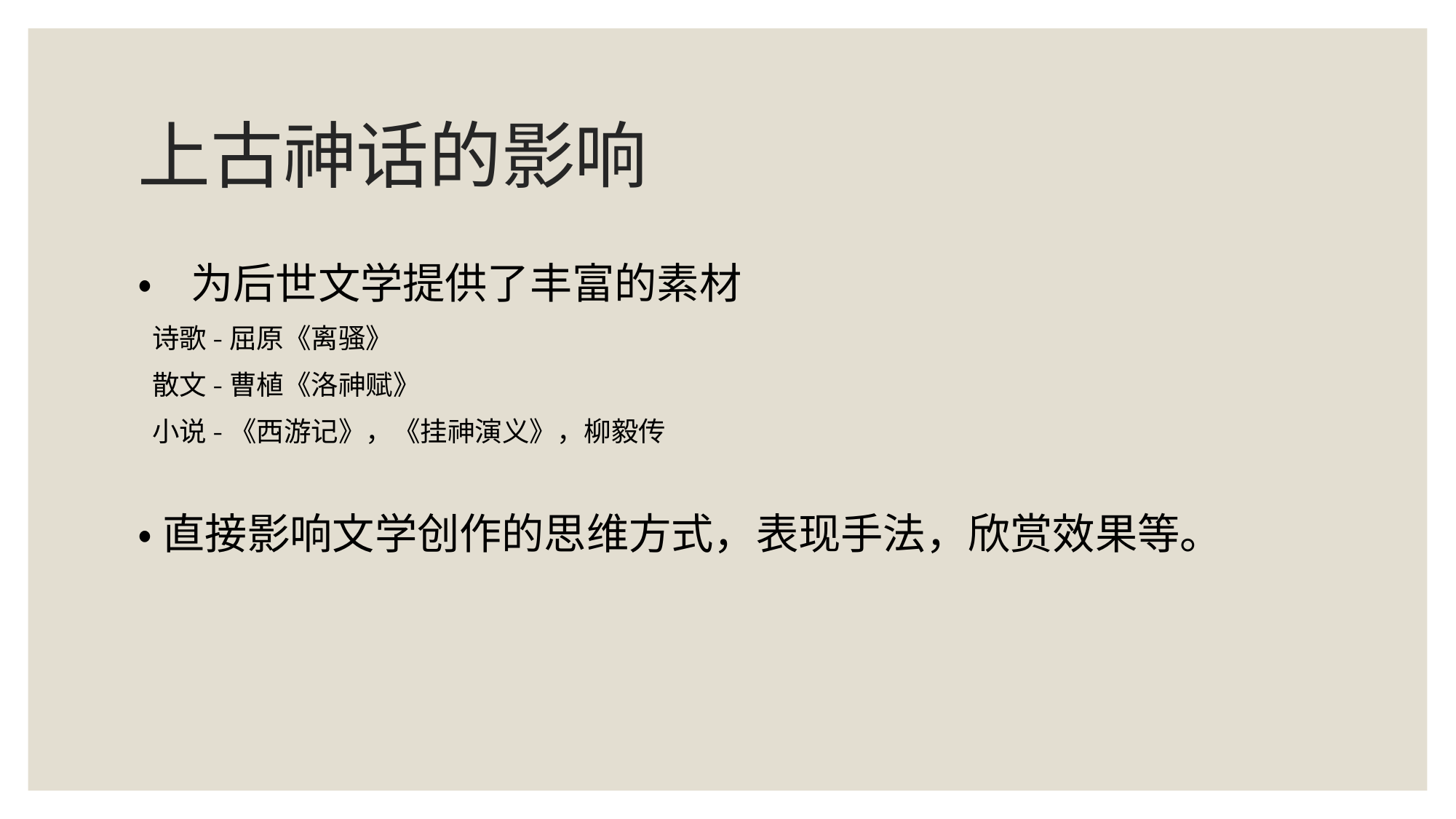

# 上古神话的影响
•为后世文学提供了丰富的素材
 诗歌-屈原《离骚》
 散文-曹植《洛神赋》
 小说-《西游记》，《挂神演义》，柳毅传

•直接影响文学创作的思维方式，表现手法，欣赏效果等。